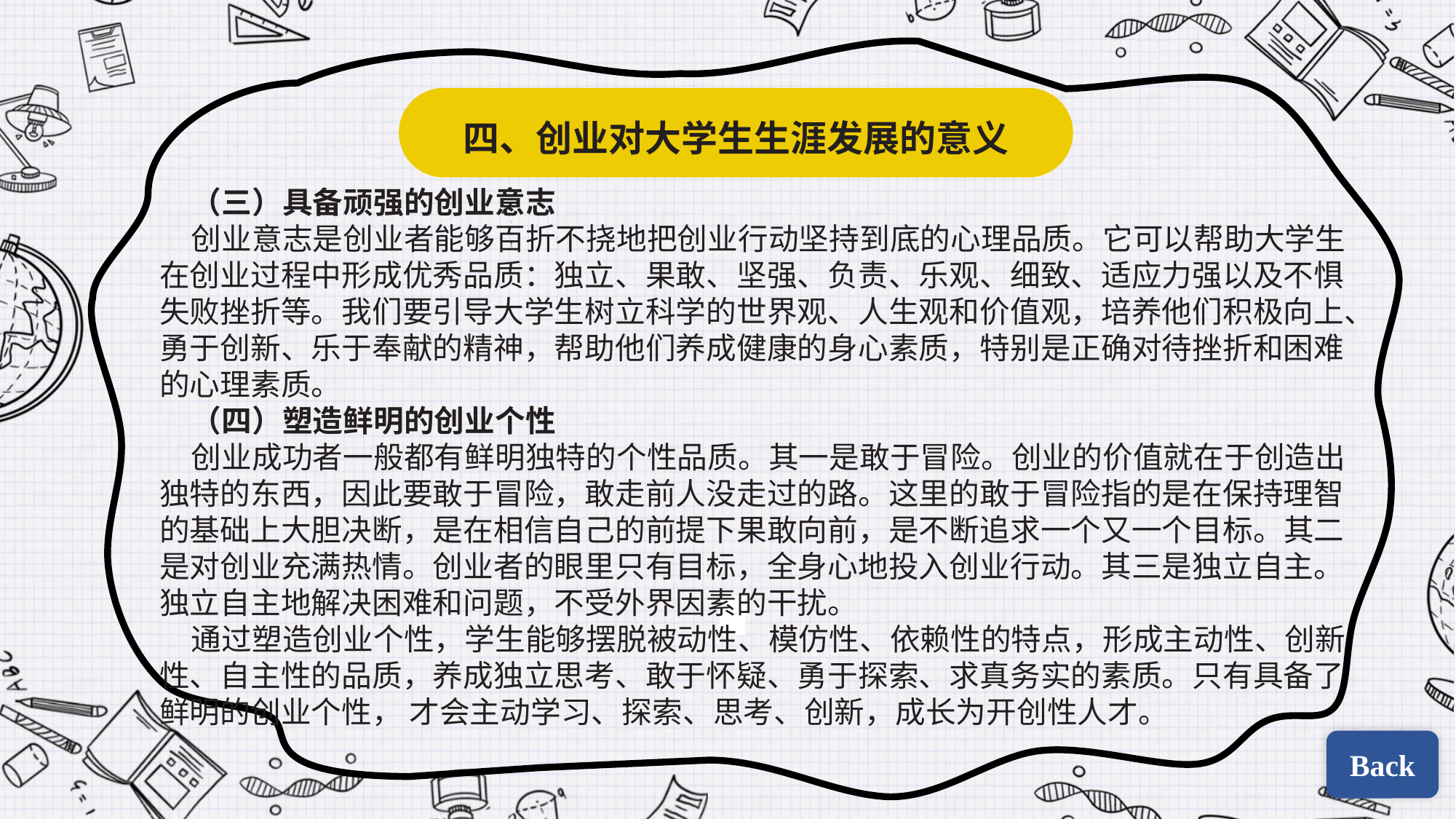

四、创业对大学生生涯发展的意义
（三）具备顽强的创业意志
创业意志是创业者能够百折不挠地把创业行动坚持到底的心理品质。它可以帮助大学生在创业过程中形成优秀品质：独立、果敢、坚强、负责、乐观、细致、适应力强以及不惧失败挫折等。我们要引导大学生树立科学的世界观、人生观和价值观，培养他们积极向上、勇于创新、乐于奉献的精神，帮助他们养成健康的身心素质，特别是正确对待挫折和困难的心理素质。
（四）塑造鲜明的创业个性
创业成功者一般都有鲜明独特的个性品质。其一是敢于冒险。创业的价值就在于创造出独特的东西，因此要敢于冒险，敢走前人没走过的路。这里的敢于冒险指的是在保持理智的基础上大胆决断，是在相信自己的前提下果敢向前，是不断追求一个又一个目标。其二是对创业充满热情。创业者的眼里只有目标，全身心地投入创业行动。其三是独立自主。独立自主地解决困难和问题，不受外界因素的干扰。
通过塑造创业个性，学生能够摆脱被动性、模仿性、依赖性的特点，形成主动性、创新性、自主性的品质，养成独立思考、敢于怀疑、勇于探索、求真务实的素质。只有具备了鲜明的创业个性， 才会主动学习、探索、思考、创新，成长为开创性人才。

|  |  |
| --- | --- |
|  |  |

Back